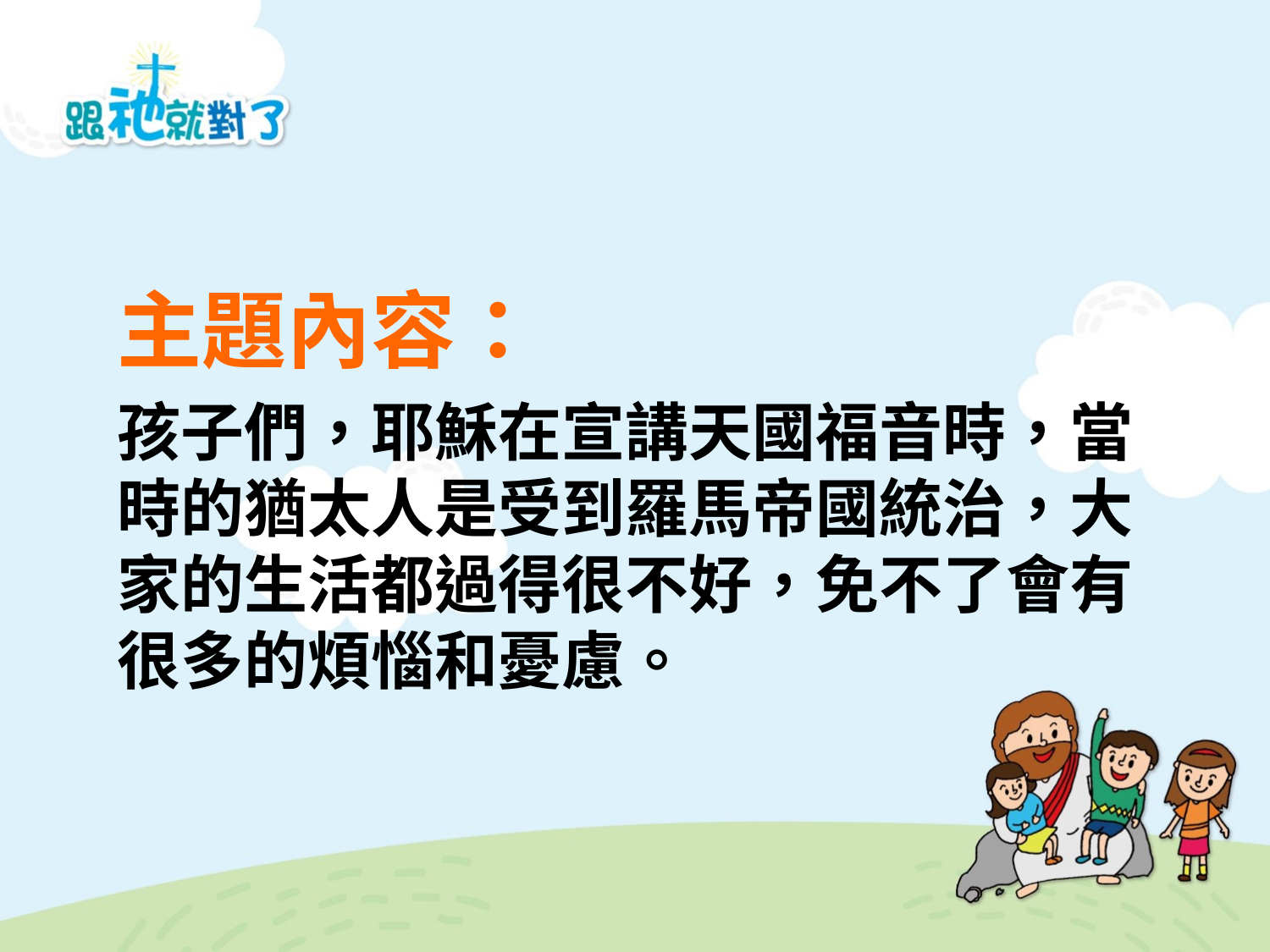

主題內容：
孩子們，耶穌在宣講天國福音時，當時的猶太人是受到羅馬帝國統治，大家的生活都過得很不好，免不了會有很多的煩惱和憂慮。